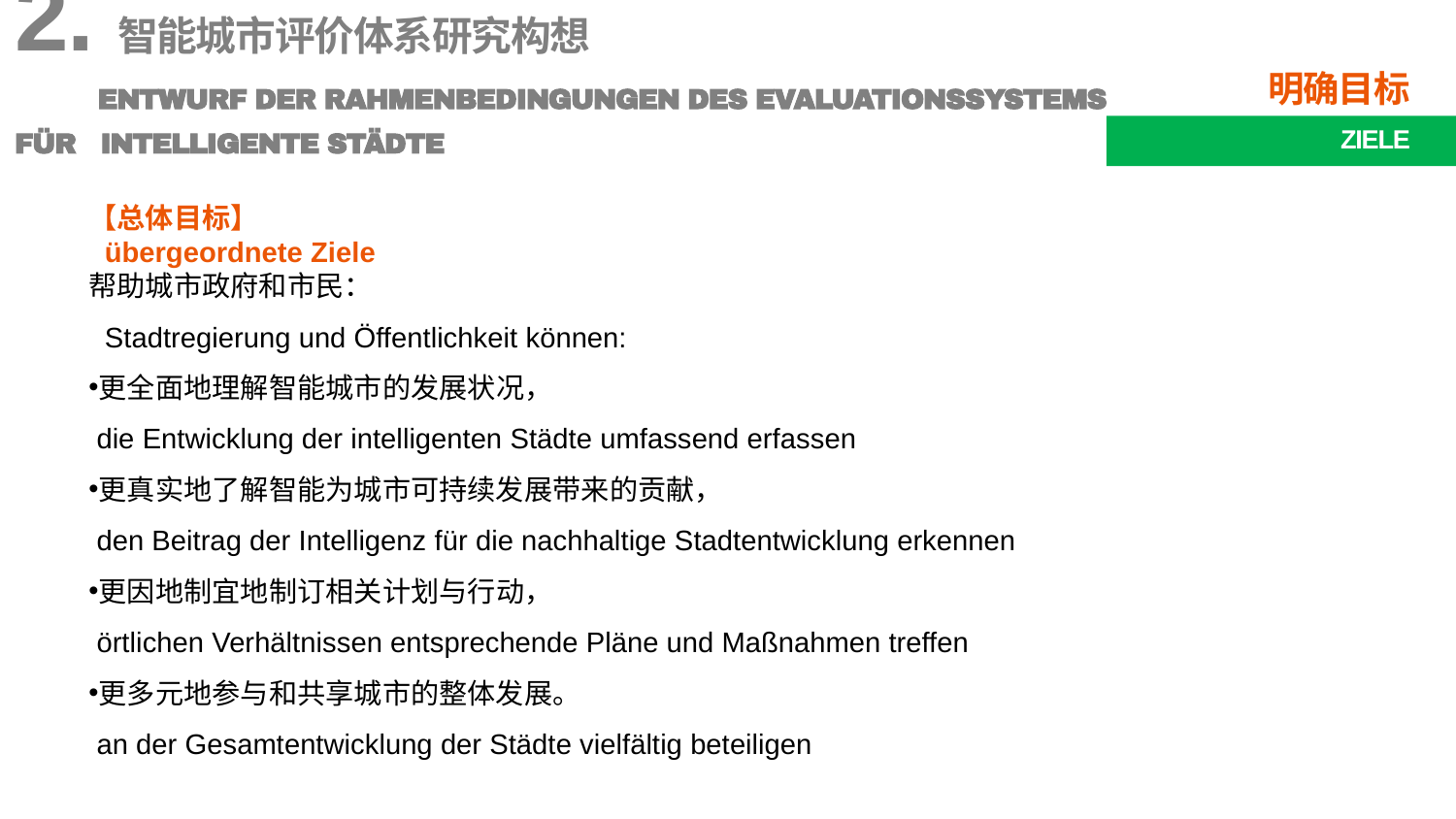

2.智能城市评价体系研究构想
            Entwurf der Rahmenbedingungen des Evaluationssystems für   intelligente Städte
明确目标
 Ziele
【总体目标】
  übergeordnete Ziele
帮助城市政府和市民：
  Stadtregierung und Öffentlichkeit können:
更全面地理解智能城市的发展状况，
 die Entwicklung der intelligenten Städte umfassend erfassen
更真实地了解智能为城市可持续发展带来的贡献，
 den Beitrag der Intelligenz für die nachhaltige Stadtentwicklung erkennen
更因地制宜地制订相关计划与行动，
 örtlichen Verhältnissen entsprechende Pläne und Maßnahmen treffen
更多元地参与和共享城市的整体发展。
 an der Gesamtentwicklung der Städte vielfältig beteiligen